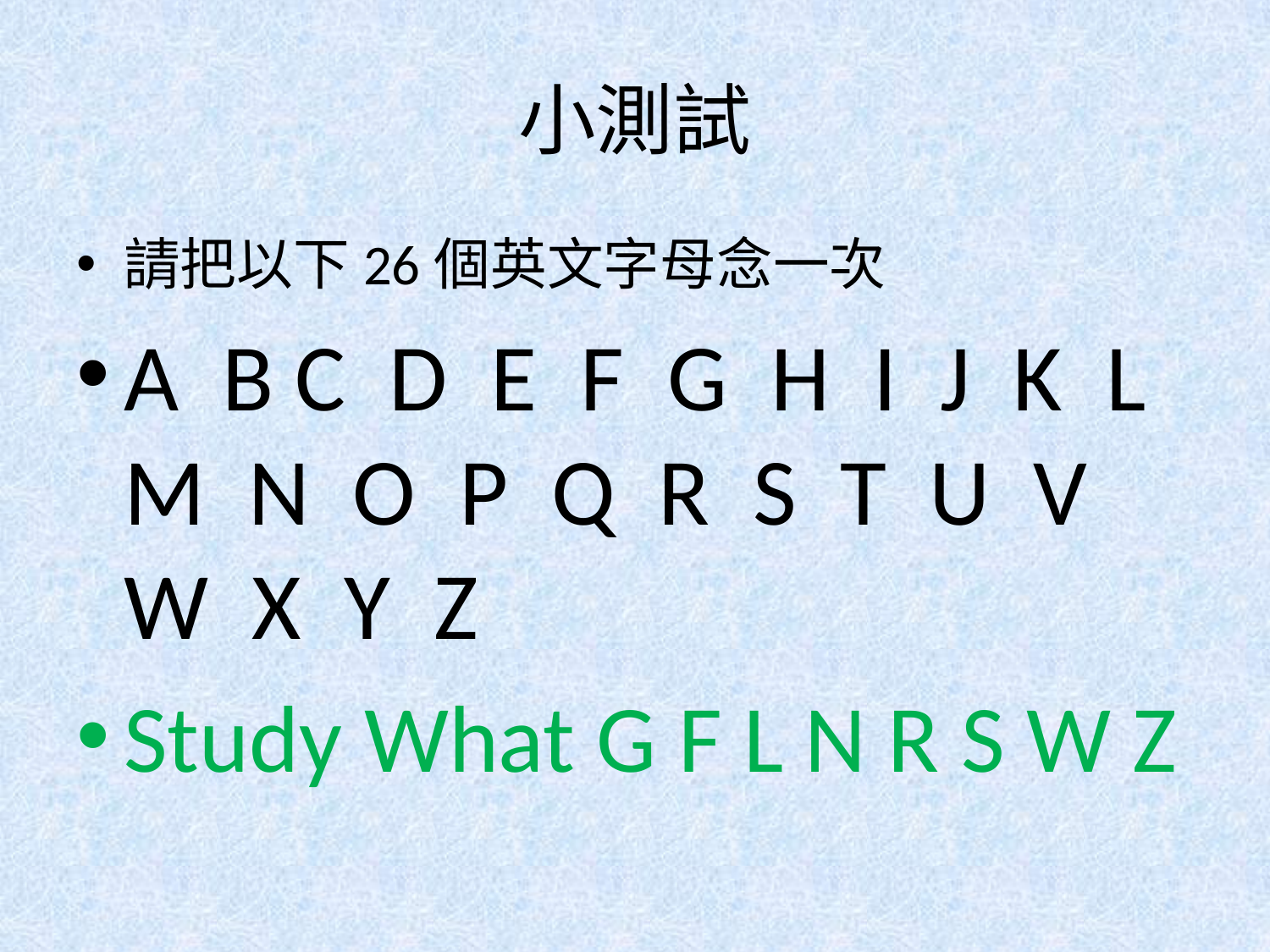

# 小測試
請把以下26個英文字母念一次
A  B C  D  E  F  G  H  I  J  K  L  M  N  O  P  Q  R  S  T  U  V  W  X  Y  Z
Study What G F L N R S W Z